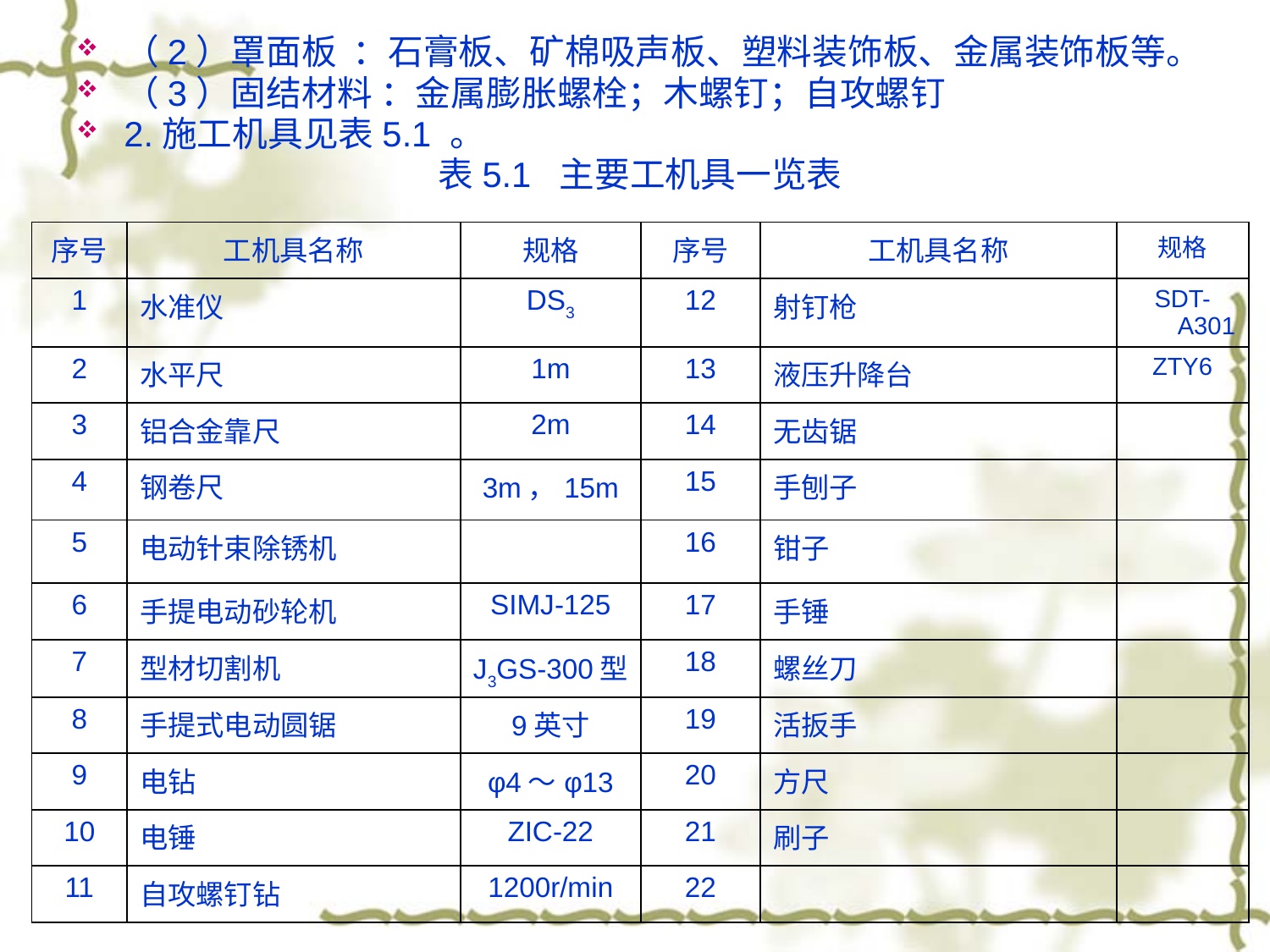

（2）罩面板  ：石膏板、矿棉吸声板、塑料装饰板、金属装饰板等。
（3）固结材料 ：金属膨胀螺栓；木螺钉；自攻螺钉
2.施工机具见表5.1 。
表5.1  主要工机具一览表

| 序号 | 工机具名称 | 规格 | 序号 | 工机具名称 | 规格 |
| --- | --- | --- | --- | --- | --- |
| 1 | 水准仪 | DS3 | 12 | 射钉枪 | SDT-A301 |
| 2 | 水平尺 | 1m | 13 | 液压升降台 | ZTY6 |
| 3 | 铝合金靠尺 | 2m | 14 | 无齿锯 |  |
| 4 | 钢卷尺 | 3m，15m | 15 | 手刨子 |  |
| 5 | 电动针束除锈机 |  | 16 | 钳子 |  |
| 6 | 手提电动砂轮机 | SIMJ-125 | 17 | 手锤 |  |
| 7 | 型材切割机 | J3GS-300型 | 18 | 螺丝刀 |  |
| 8 | 手提式电动圆锯 | 9英寸 | 19 | 活扳手 |  |
| 9 | 电钻 | φ4～φ13 | 20 | 方尺 |  |
| 10 | 电锤 | ZIC-22 | 21 | 刷子 |  |
| 11 | 自攻螺钉钻 | 1200r/min | 22 |  |  |